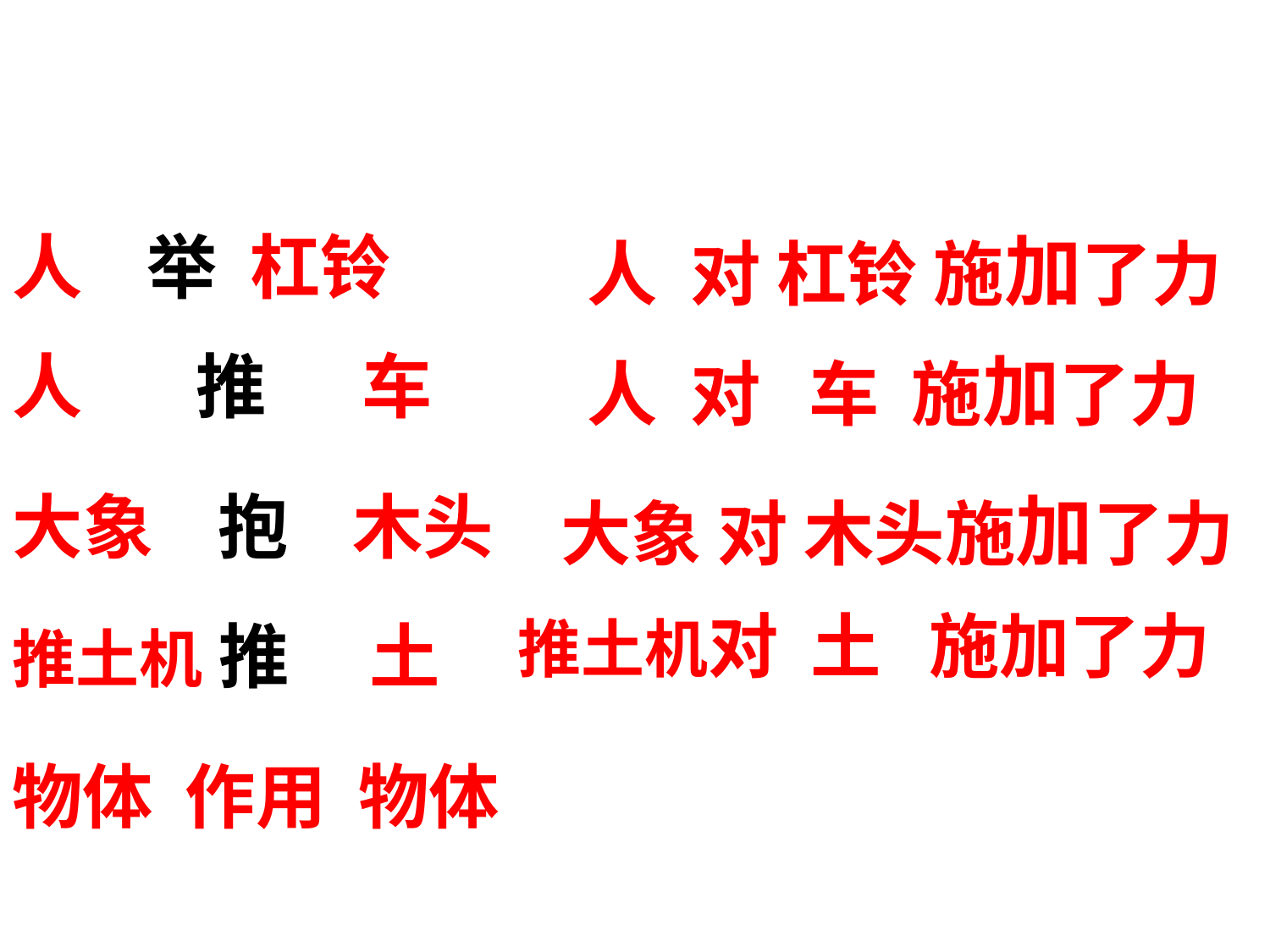

人    举  杠铃
人  对 杠铃 施加了力
人       推      车
人  对   车  施加了力
大象    抱    木头
 大象 对 木头施加了力
推土机对  土   施加了力
推土机 推     土
物体  作用  物体